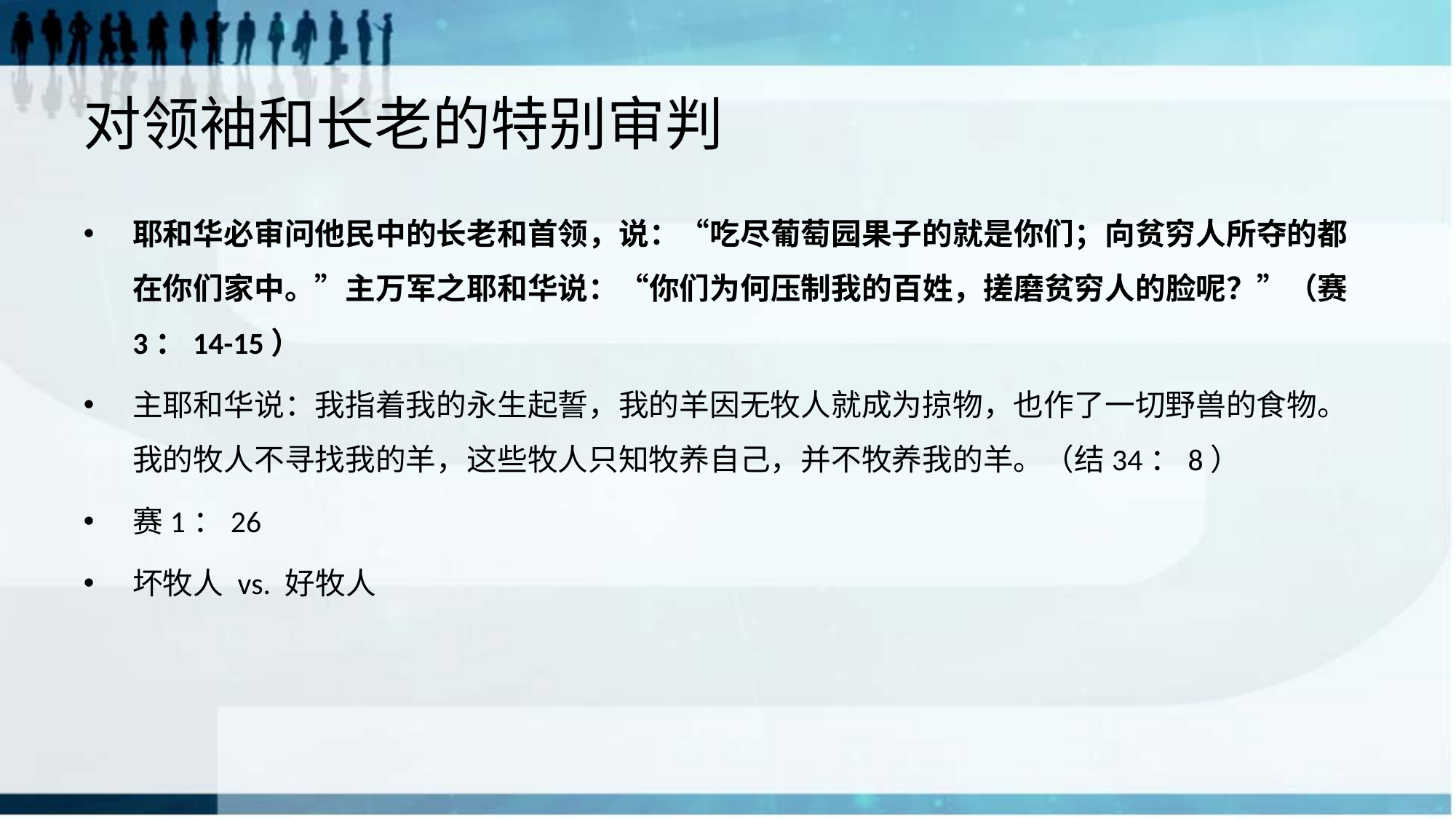

# 对领袖和长老的特别审判
耶和华必审问他民中的长老和首领，说：“吃尽葡萄园果子的就是你们；向贫穷人所夺的都在你们家中。”主万军之耶和华说：“你们为何压制我的百姓，搓磨贫穷人的脸呢？”（赛3：14-15）
主耶和华说：我指着我的永生起誓，我的羊因无牧人就成为掠物，也作了一切野兽的食物。我的牧人不寻找我的羊，这些牧人只知牧养自己，并不牧养我的羊。（结34：8）
赛1：26
坏牧人 vs. 好牧人